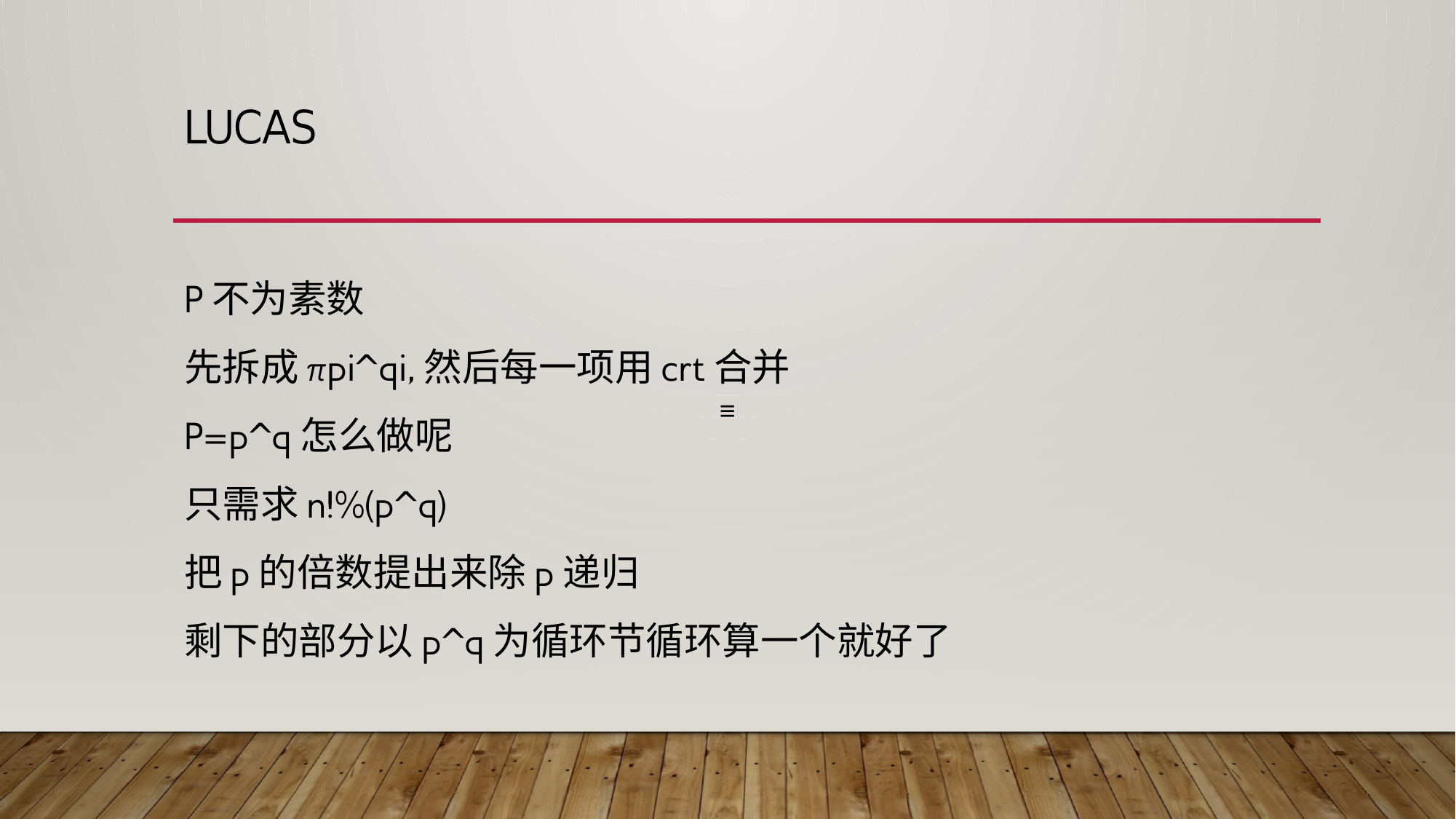

# lucas
P不为素数
先拆成πpi^qi,然后每一项用crt合并
P=p^q怎么做呢
只需求n!%(p^q)
把p的倍数提出来除p递归
剩下的部分以p^q为循环节循环算一个就好了

≡